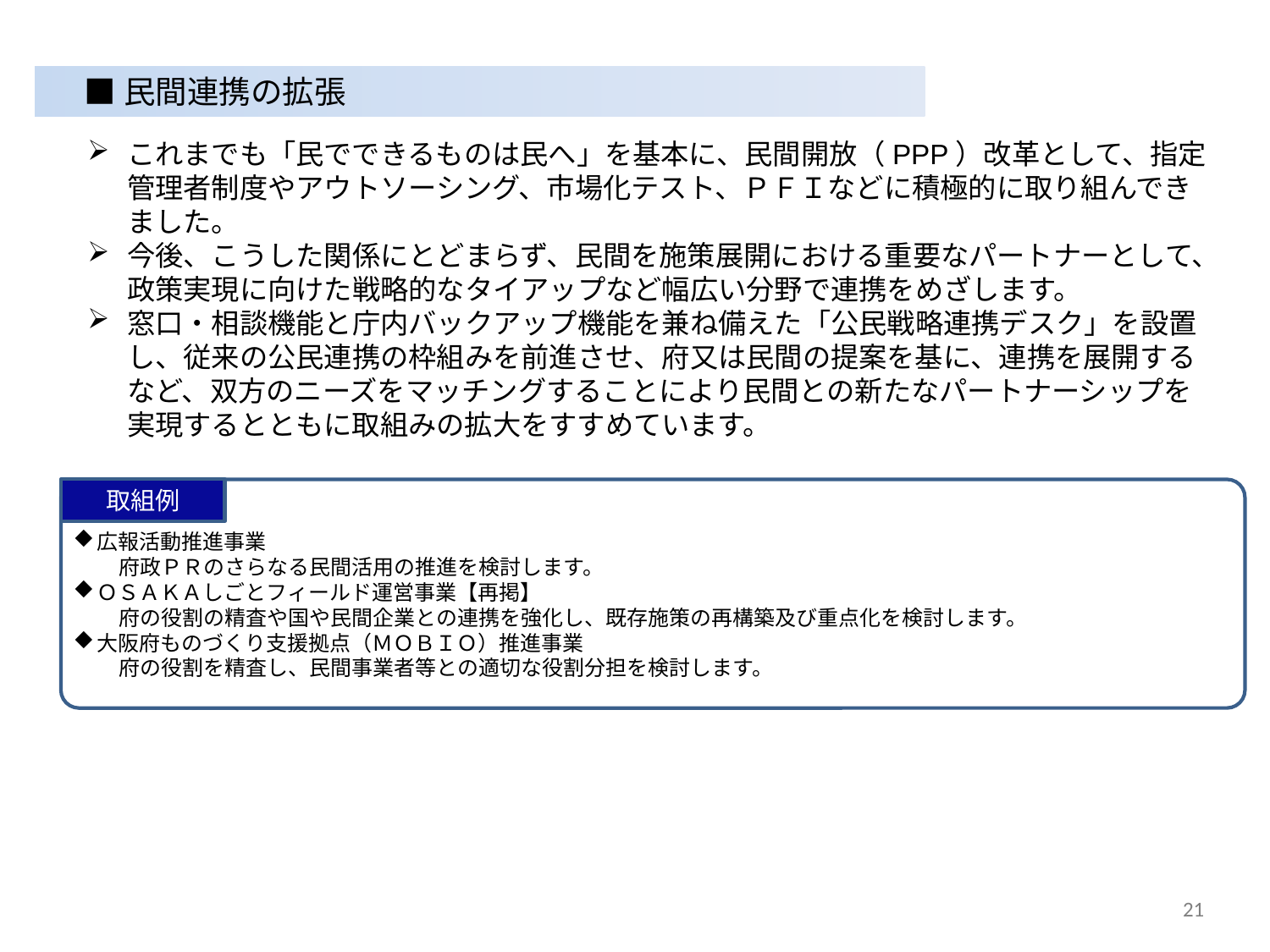

■民間連携の拡張
これまでも「民でできるものは民へ」を基本に、民間開放（PPP）改革として、指定管理者制度やアウトソーシング、市場化テスト、ＰＦＩなどに積極的に取り組んできました。
今後、こうした関係にとどまらず、民間を施策展開における重要なパートナーとして、政策実現に向けた戦略的なタイアップなど幅広い分野で連携をめざします。
窓口・相談機能と庁内バックアップ機能を兼ね備えた「公民戦略連携デスク」を設置し、従来の公民連携の枠組みを前進させ、府又は民間の提案を基に、連携を展開するなど、双方のニーズをマッチングすることにより民間との新たなパートナーシップを実現するとともに取組みの拡大をすすめています。
取組例

広報活動推進事業
　府政ＰＲのさらなる民間活用の推進を検討します。
ＯＳＡＫＡしごとフィールド運営事業【再掲】
　府の役割の精査や国や民間企業との連携を強化し、既存施策の再構築及び重点化を検討します。
大阪府ものづくり支援拠点（ＭＯＢＩＯ）推進事業
　府の役割を精査し、民間事業者等との適切な役割分担を検討します。
21